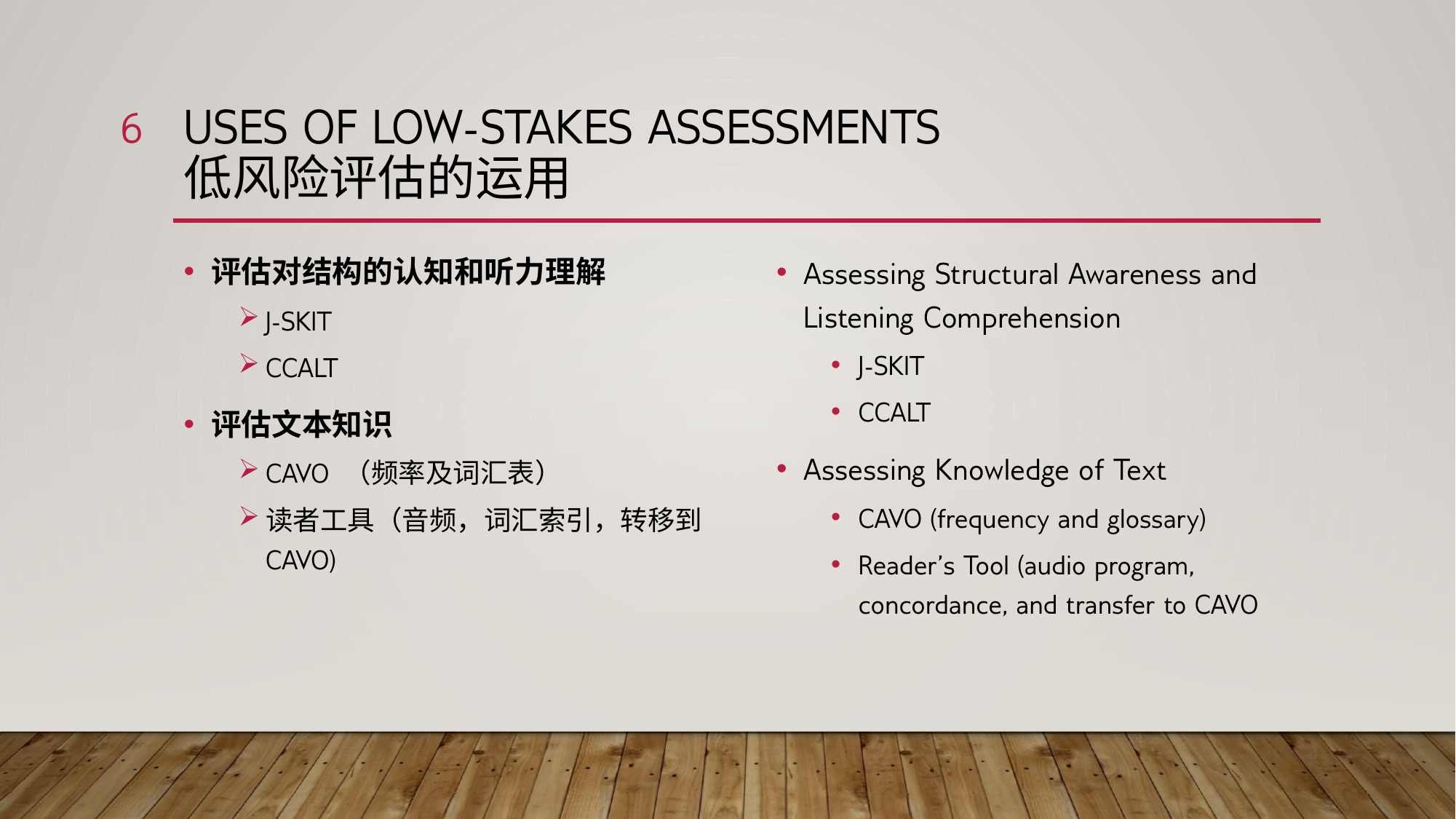

6
# Uses of Low-stakes Assessments 低风险评估的运用
评估对结构的认知和听力理解
J-SKIT
CCALT
评估文本知识
CAVO （频率及词汇表）
读者工具（音频，词汇索引，转移到CAVO)
Assessing Structural Awareness and Listening Comprehension
J-SKIT
CCALT
Assessing Knowledge of Text
CAVO (frequency and glossary)
Reader’s Tool (audio program,  concordance, and transfer to CAVO